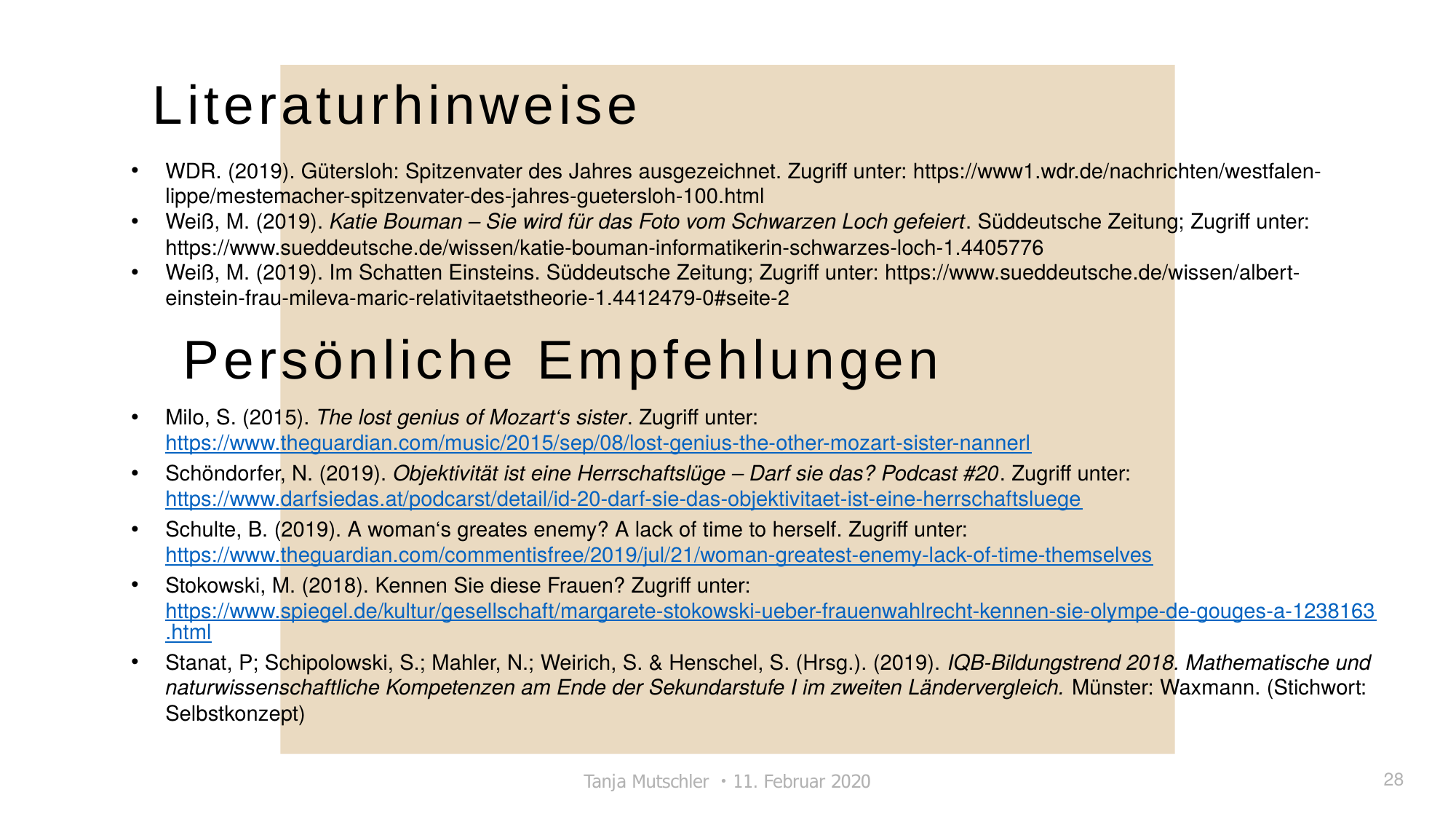

Literaturhinweise
WDR. (2019). Gütersloh: Spitzenvater des Jahres ausgezeichnet. Zugriff unter: https://www1.wdr.de/nachrichten/westfalen-lippe/mestemacher-spitzenvater-des-jahres-guetersloh-100.html
Weiß, M. (2019). Katie Bouman – Sie wird für das Foto vom Schwarzen Loch gefeiert. Süddeutsche Zeitung; Zugriff unter: https://www.sueddeutsche.de/wissen/katie-bouman-informatikerin-schwarzes-loch-1.4405776
Weiß, M. (2019). Im Schatten Einsteins. Süddeutsche Zeitung; Zugriff unter: https://www.sueddeutsche.de/wissen/albert-einstein-frau-mileva-maric-relativitaetstheorie-1.4412479-0#seite-2
Persönliche Empfehlungen
Milo, S. (2015). The lost genius of Mozart‘s sister. Zugriff unter: https://www.theguardian.com/music/2015/sep/08/lost-genius-the-other-mozart-sister-nannerl
Schöndorfer, N. (2019). Objektivität ist eine Herrschaftslüge – Darf sie das? Podcast #20. Zugriff unter: https://www.darfsiedas.at/podcarst/detail/id-20-darf-sie-das-objektivitaet-ist-eine-herrschaftsluege
Schulte, B. (2019). A woman‘s greates enemy? A lack of time to herself. Zugriff unter: https://www.theguardian.com/commentisfree/2019/jul/21/woman-greatest-enemy-lack-of-time-themselves
Stokowski, M. (2018). Kennen Sie diese Frauen? Zugriff unter: https://www.spiegel.de/kultur/gesellschaft/margarete-stokowski-ueber-frauenwahlrecht-kennen-sie-olympe-de-gouges-a-1238163.html
Stanat, P; Schipolowski, S.; Mahler, N.; Weirich, S. & Henschel, S. (Hrsg.). (2019). IQB-Bildungstrend 2018. Mathematische und naturwissenschaftliche Kompetenzen am Ende der Sekundarstufe I im zweiten Ländervergleich. Münster: Waxmann. (Stichwort: Selbstkonzept)

Tanja Mutschler ・11. Februar 2020
28